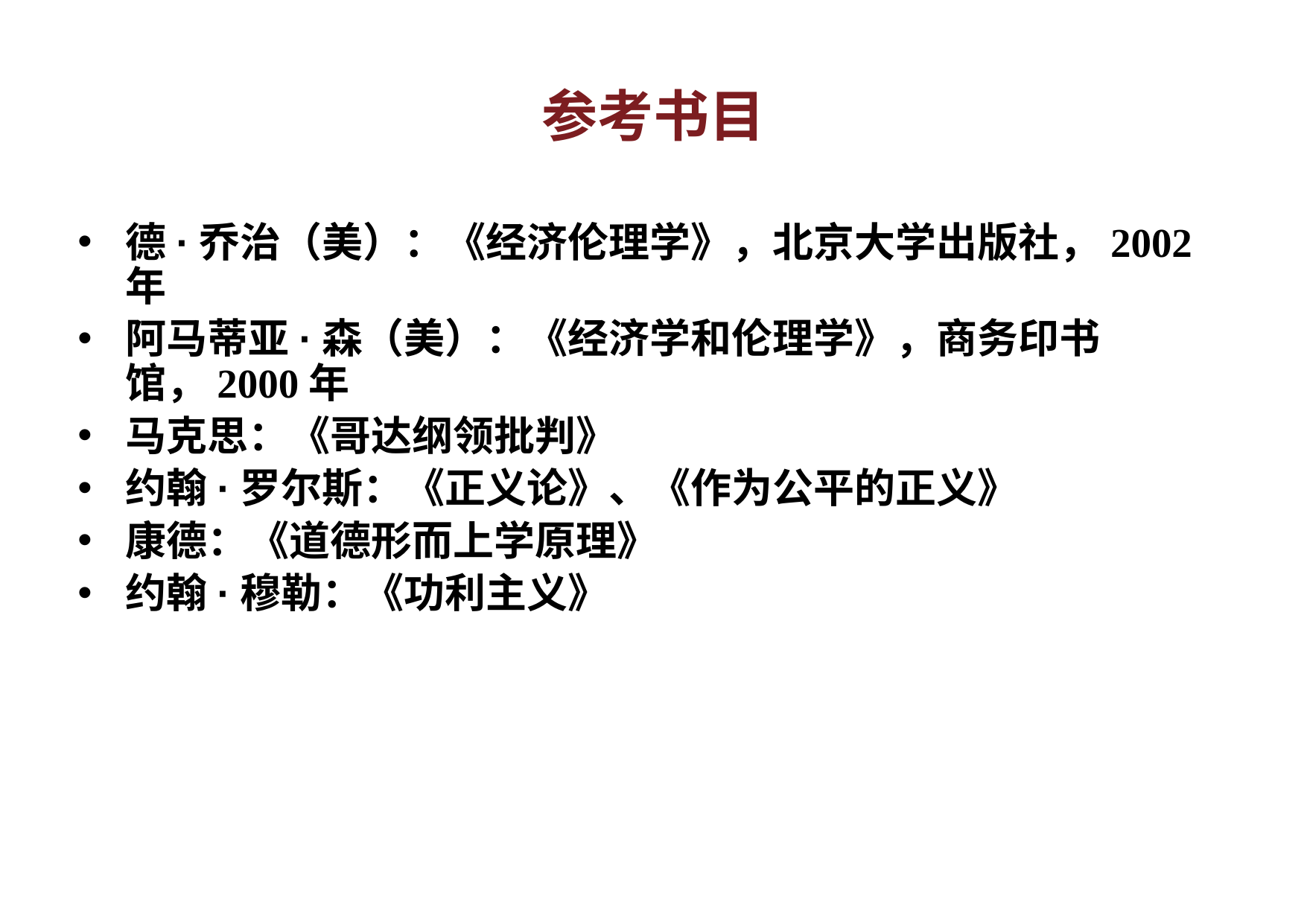

# 参考书目
德·乔治（美）：《经济伦理学》，北京大学出版社，2002年
阿马蒂亚·森（美）：《经济学和伦理学》，商务印书馆，2000年
马克思：《哥达纲领批判》
约翰·罗尔斯：《正义论》、《作为公平的正义》
康德：《道德形而上学原理》
约翰·穆勒：《功利主义》